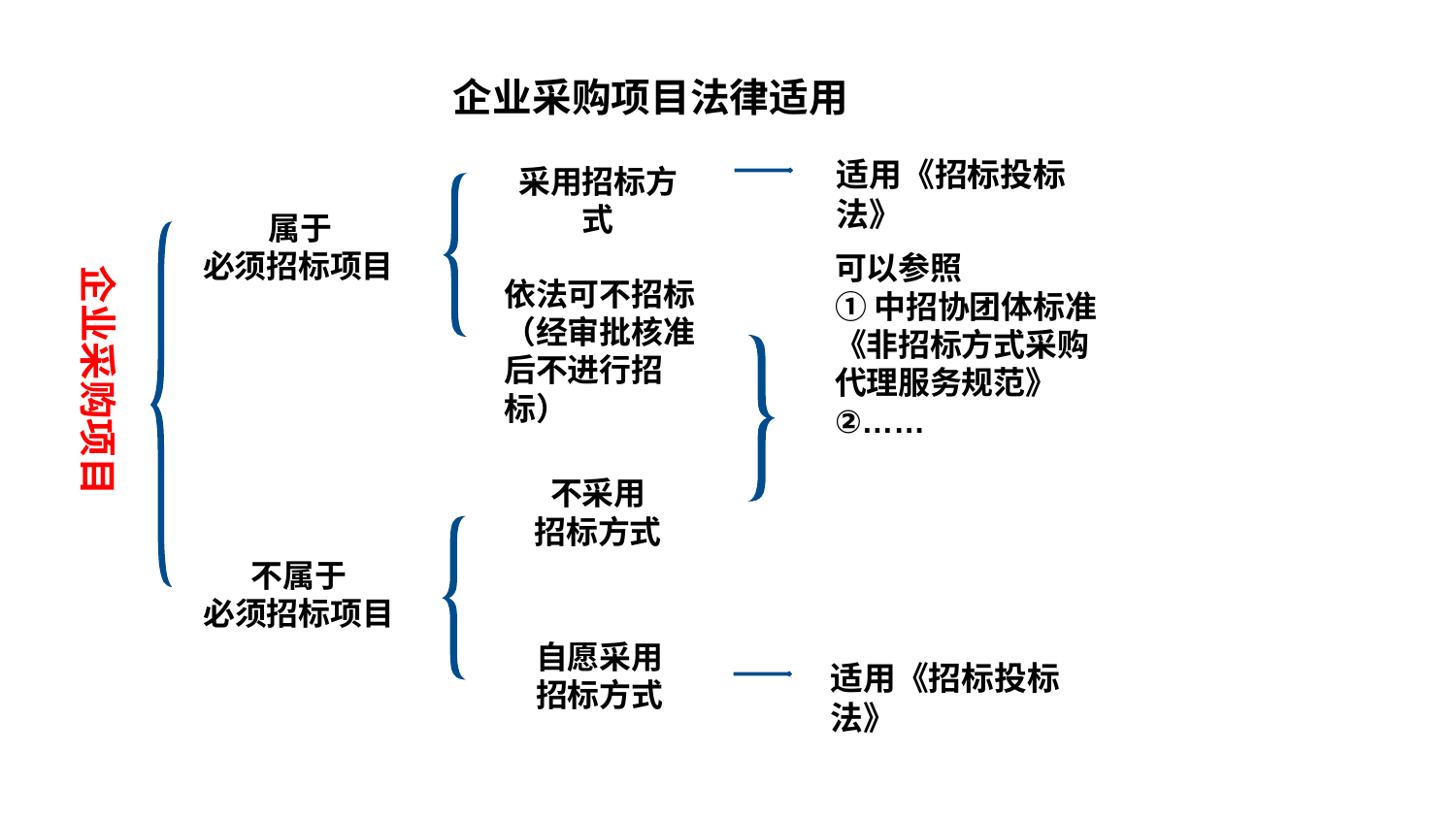

企业采购项目法律适用
适用《招标投标法》
采用招标方式

        属于
必须招标项目

 企业采购项目
可以参照
①中招协团体标准
《非招标方式采购代理服务规范》
②……
依法可不招标（经审批核准后不进行招标）

不采用
招标方式

不属于
必须招标项目
自愿采用
招标方式
适用《招标投标法》